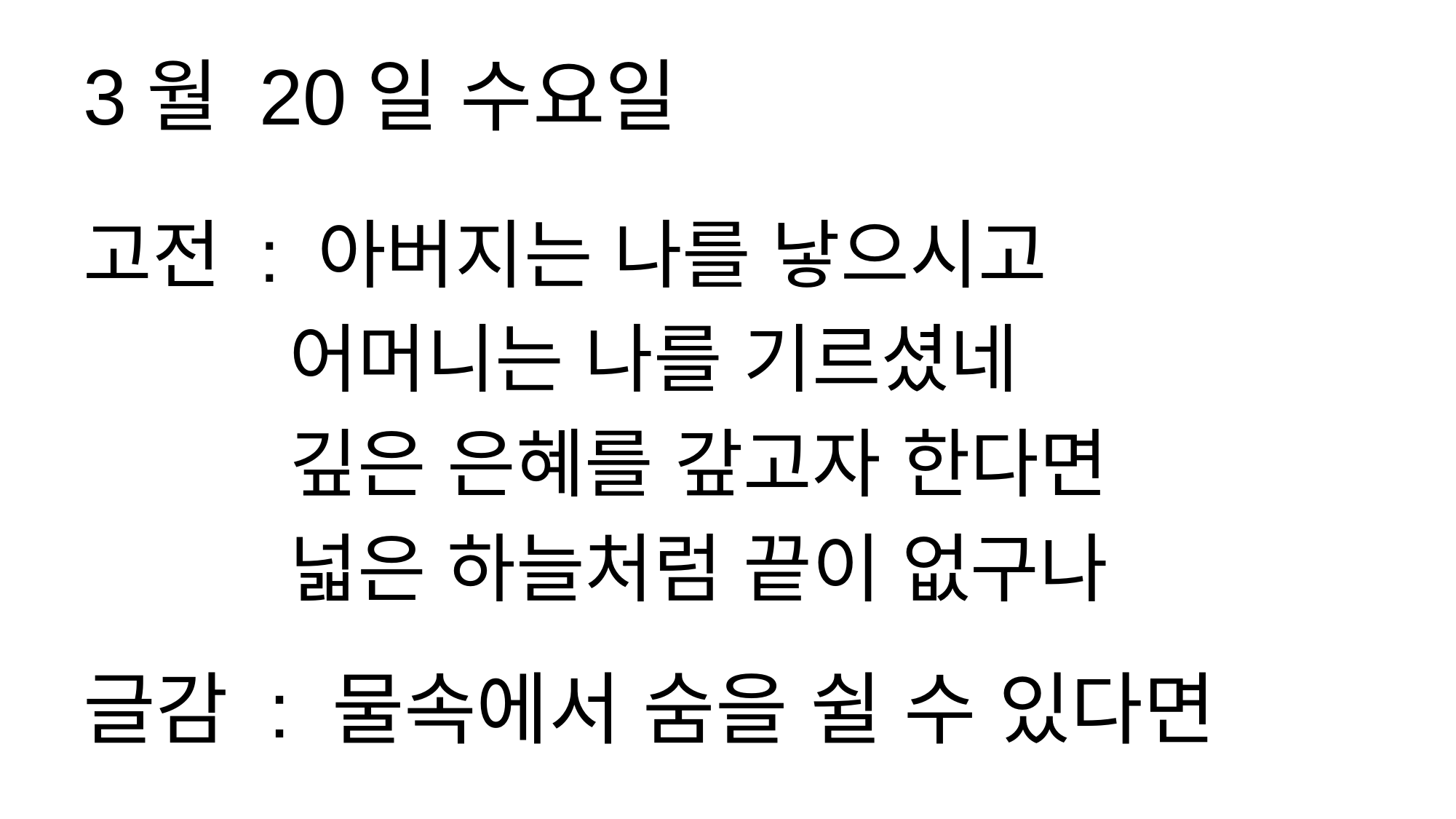

3월 20일 수요일
고전 : 아버지는 나를 낳으시고
         어머니는 나를 기르셨네
         깊은 은혜를 갚고자 한다면
         넓은 하늘처럼 끝이 없구나
글감 : 물속에서 숨을 쉴 수 있다면